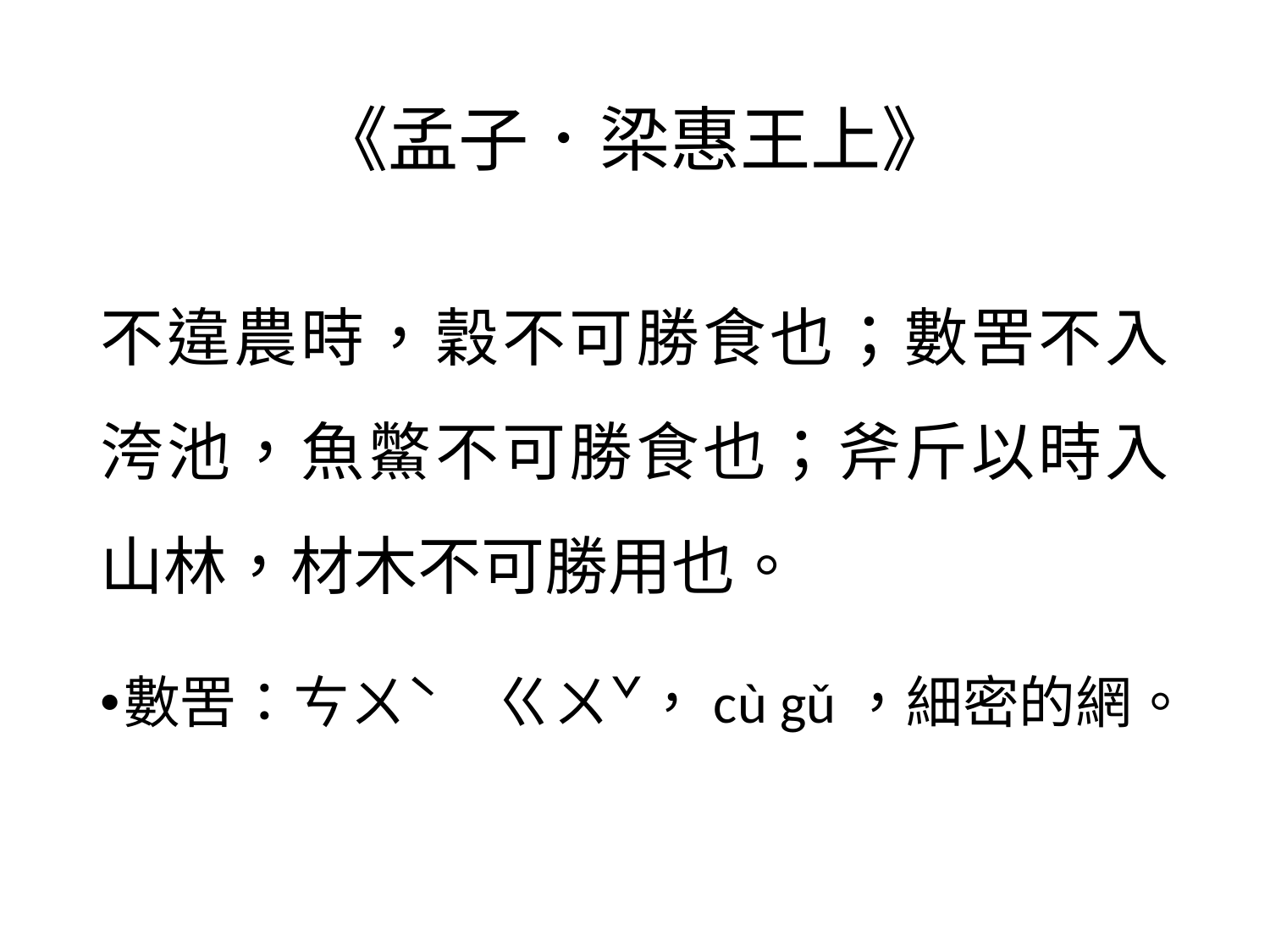

# 《孟子．梁惠王上》
不違農時，穀不可勝食也；數罟不入洿池，魚鱉不可勝食也；斧斤以時入山林，材木不可勝用也。

數罟：ㄘㄨˋ　ㄍㄨˇ，cù gǔ，細密的網。